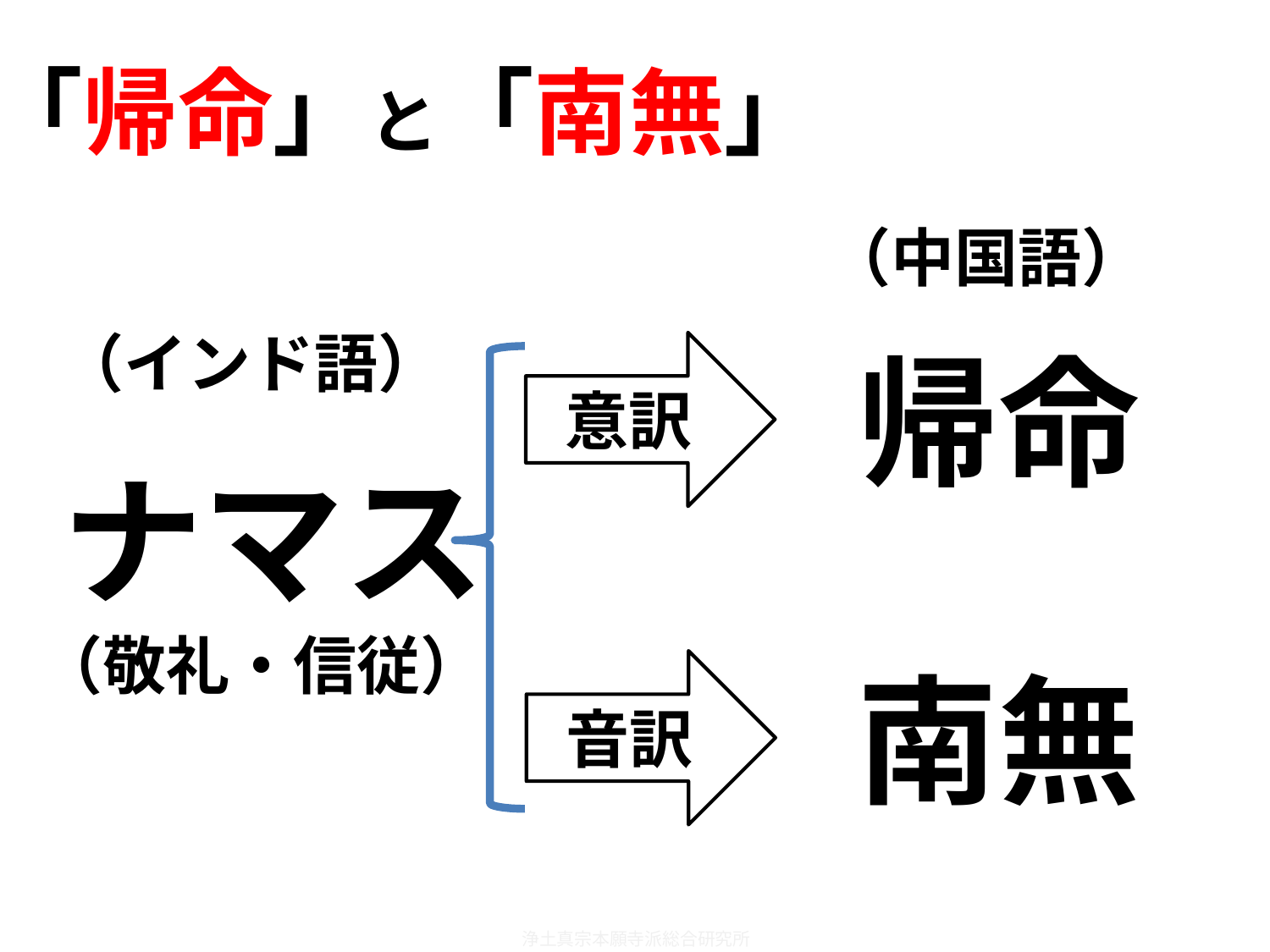

「帰命」と「南無」
（中国語）
（インド語）
ナマス
（敬礼・信従）
帰命
意訳

南無
音訳